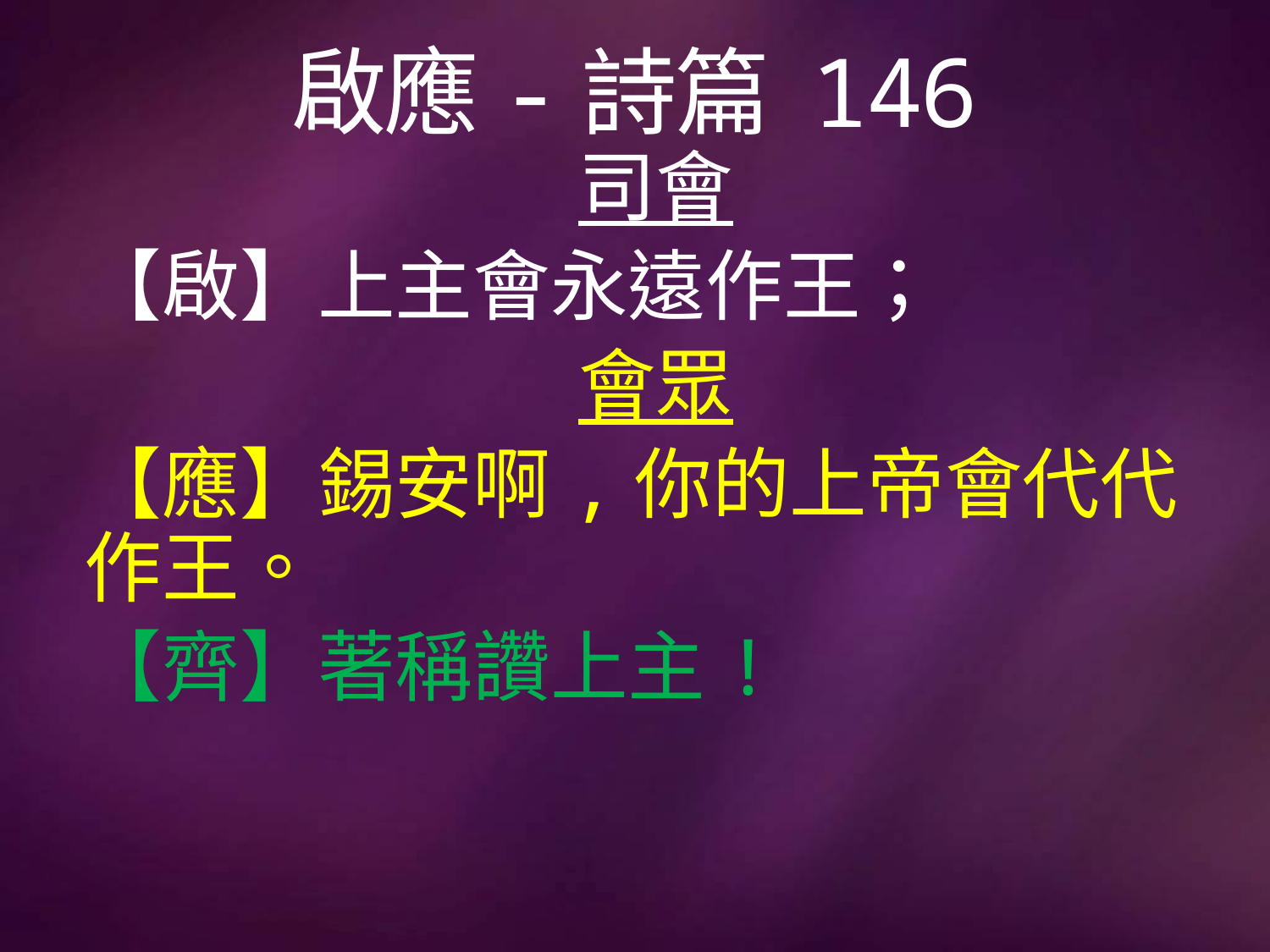

# 啟應-詩篇 146
司會
【啟】上主會永遠作王；
會眾
【應】錫安啊,你的上帝會代代作王。
【齊】著稱讚上主!